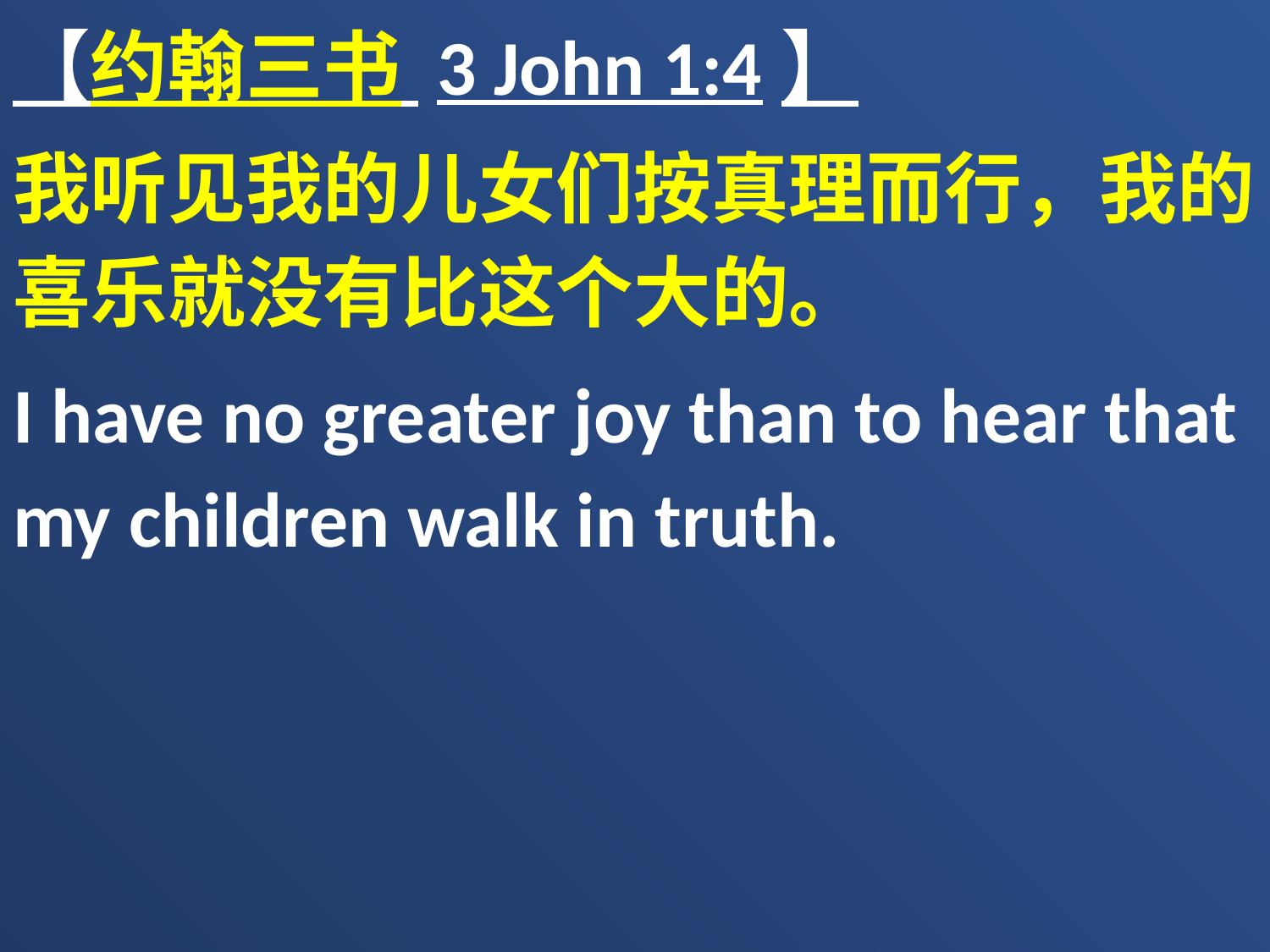

【约翰三书 3 John 1:4】
我听见我的儿女们按真理而行，我的喜乐就没有比这个大的。
I have no greater joy than to hear that my children walk in truth.